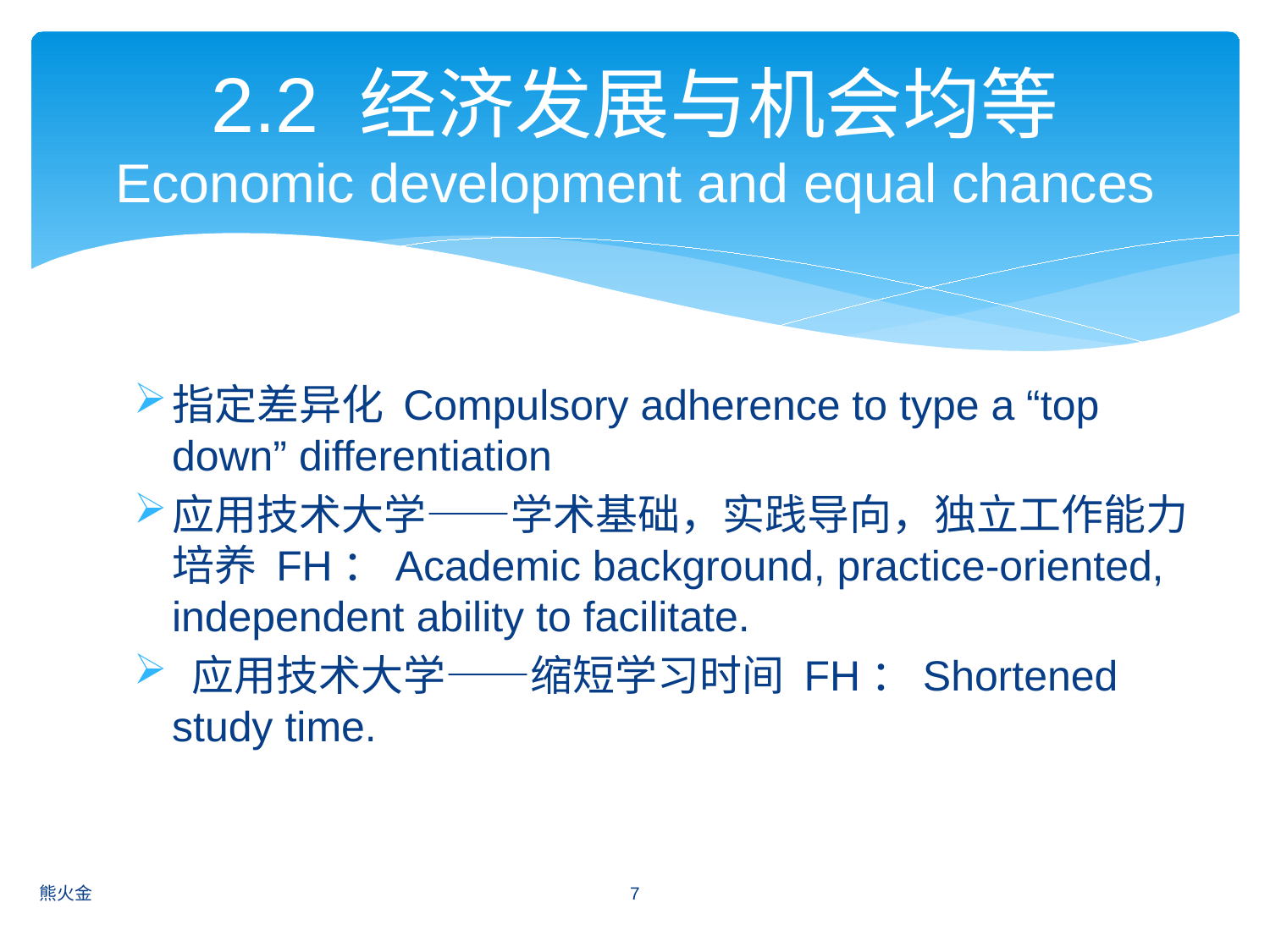

# 2.2 经济发展与机会均等 Economic development and equal chances
指定差异化 Compulsory adherence to type a “top down” differentiation
应用技术大学——学术基础，实践导向，独立工作能力培养 FH：Academic background, practice-oriented, independent ability to facilitate.
 应用技术大学——缩短学习时间 FH：Shortened study time.
7
熊火金